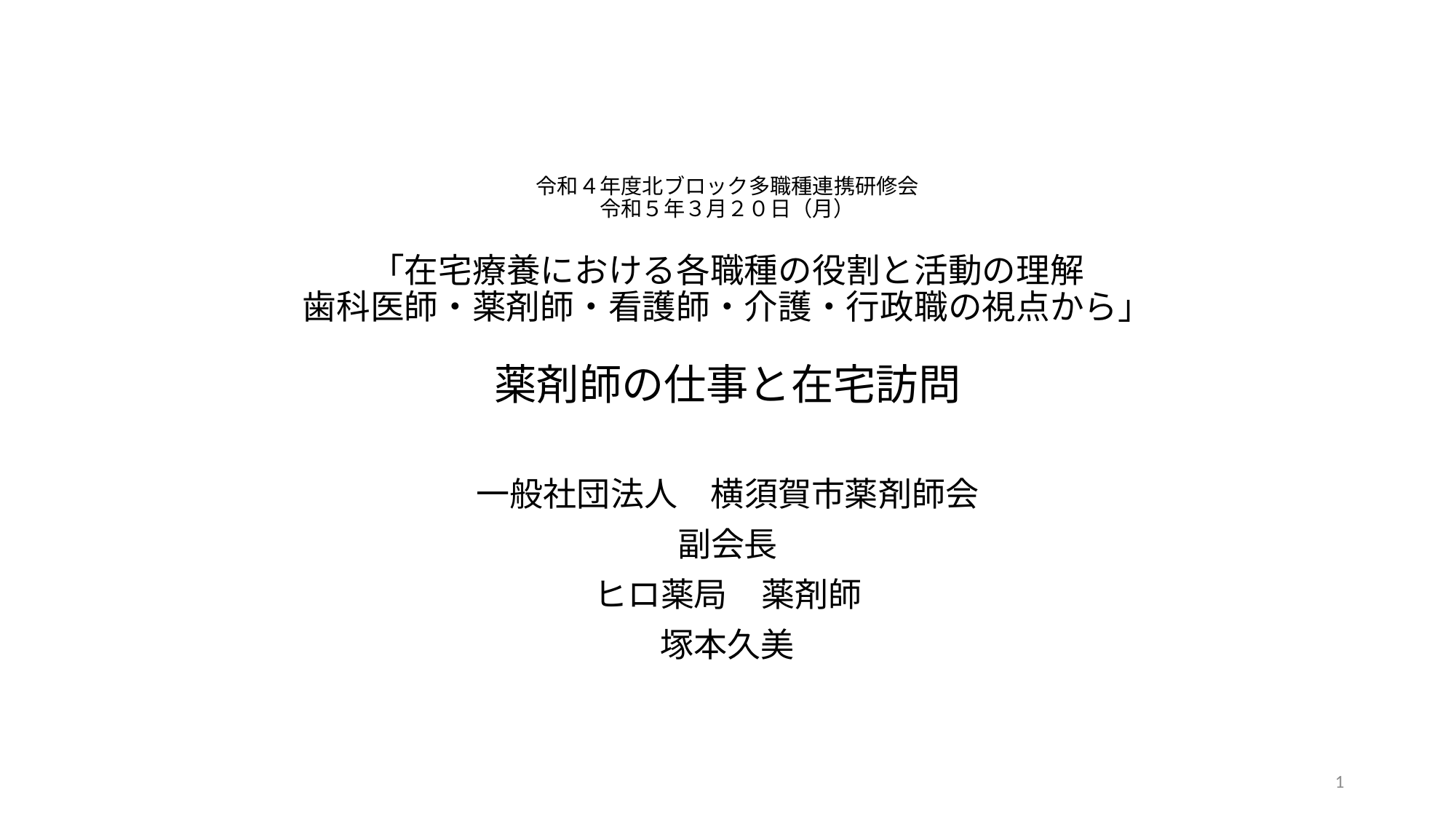

# 令和４年度北ブロック多職種連携研修会 令和５年３月２０日（月） 「在宅療養における各職種の役割と活動の理解 歯科医師・薬剤師・看護師・介護・行政職の視点から」 薬剤師の仕事と在宅訪問
一般社団法人　横須賀市薬剤師会
副会長
ヒロ薬局　薬剤師
塚本久美
1